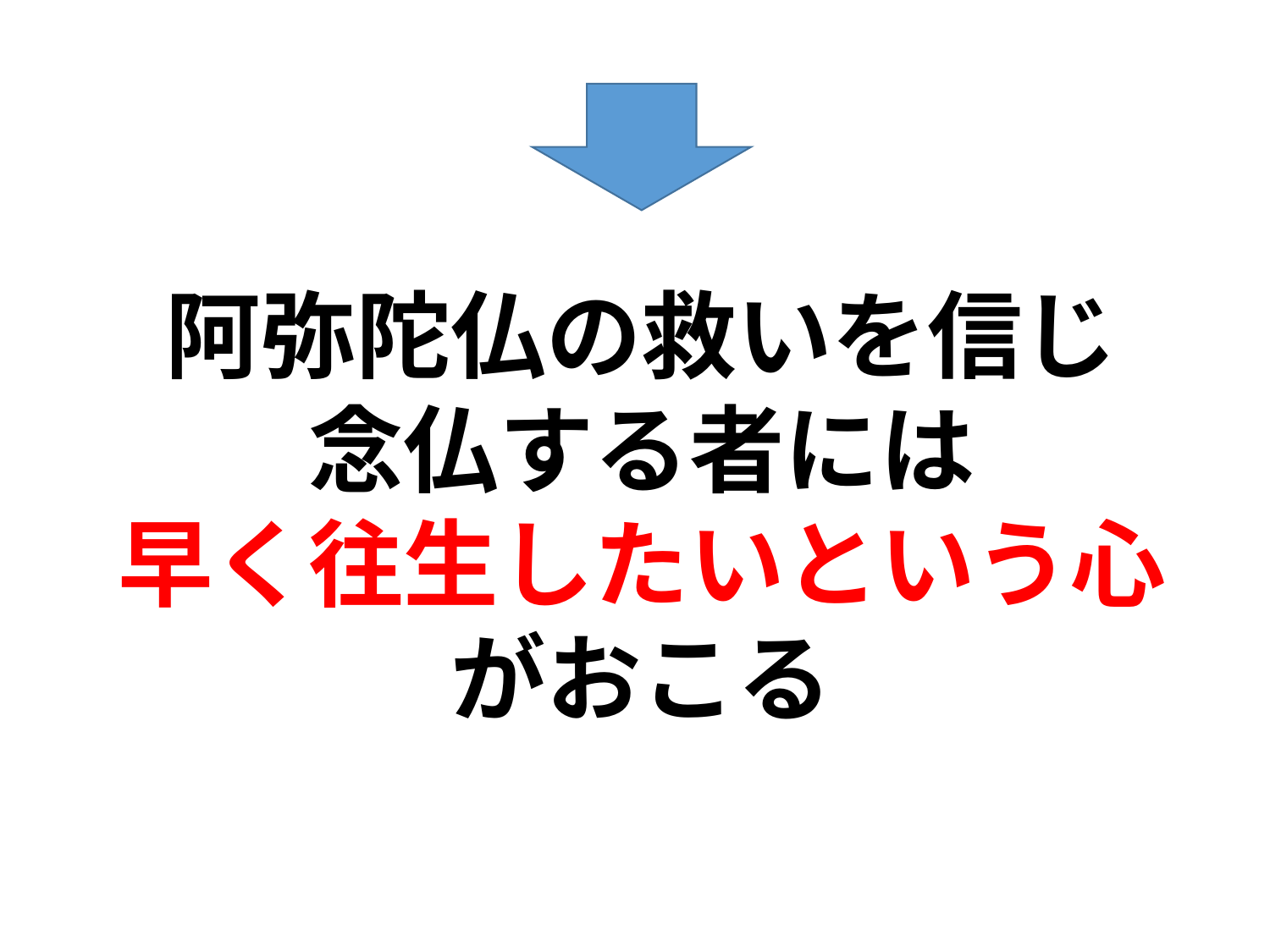

阿弥陀仏の救いを信じ
念仏する者には
早く往生したいという心
がおこる